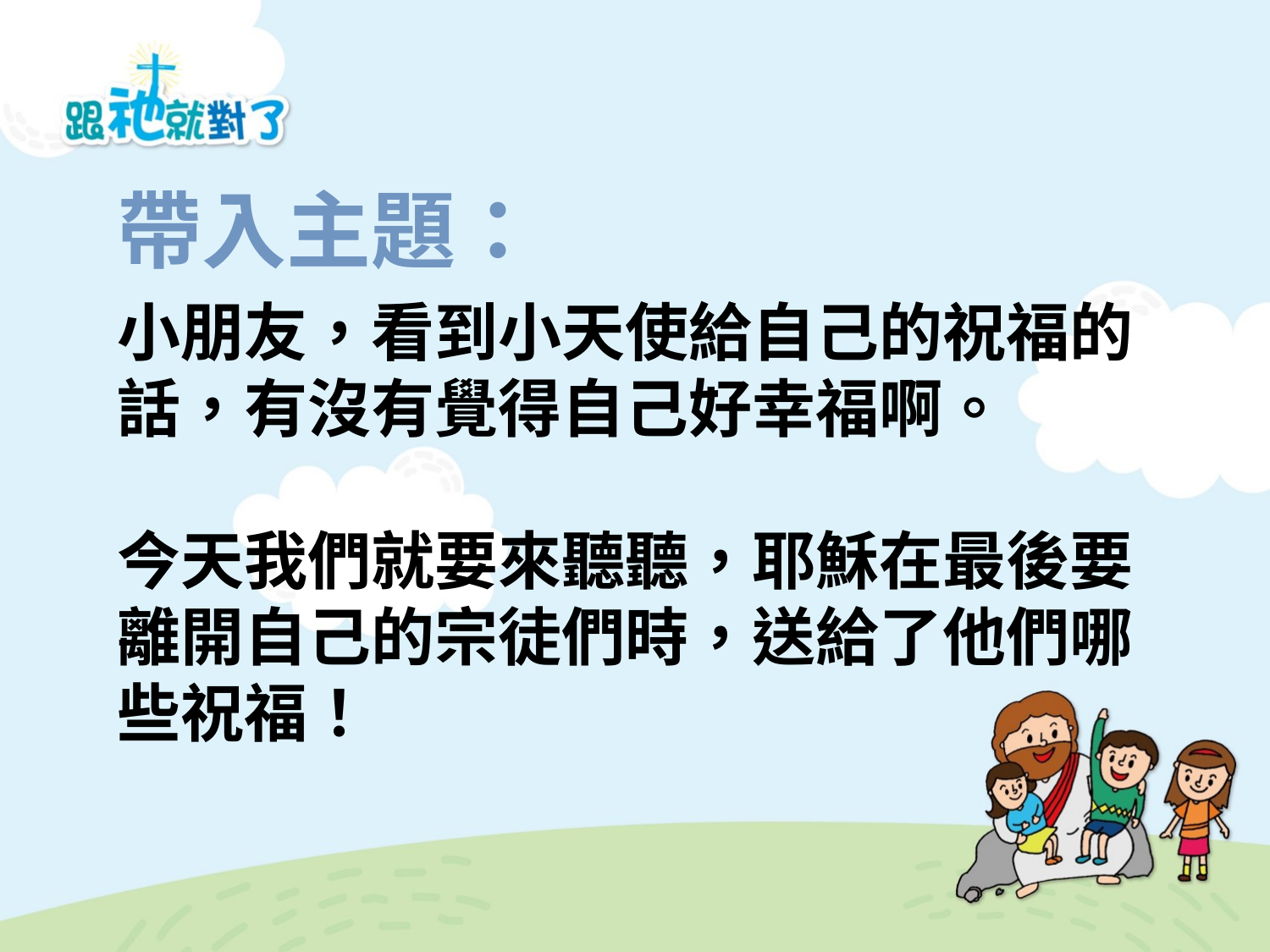

帶入主題：
小朋友，看到小天使給自己的祝福的話，有沒有覺得自己好幸福啊。

今天我們就要來聽聽，耶穌在最後要離開自己的宗徒們時，送給了他們哪些祝福！